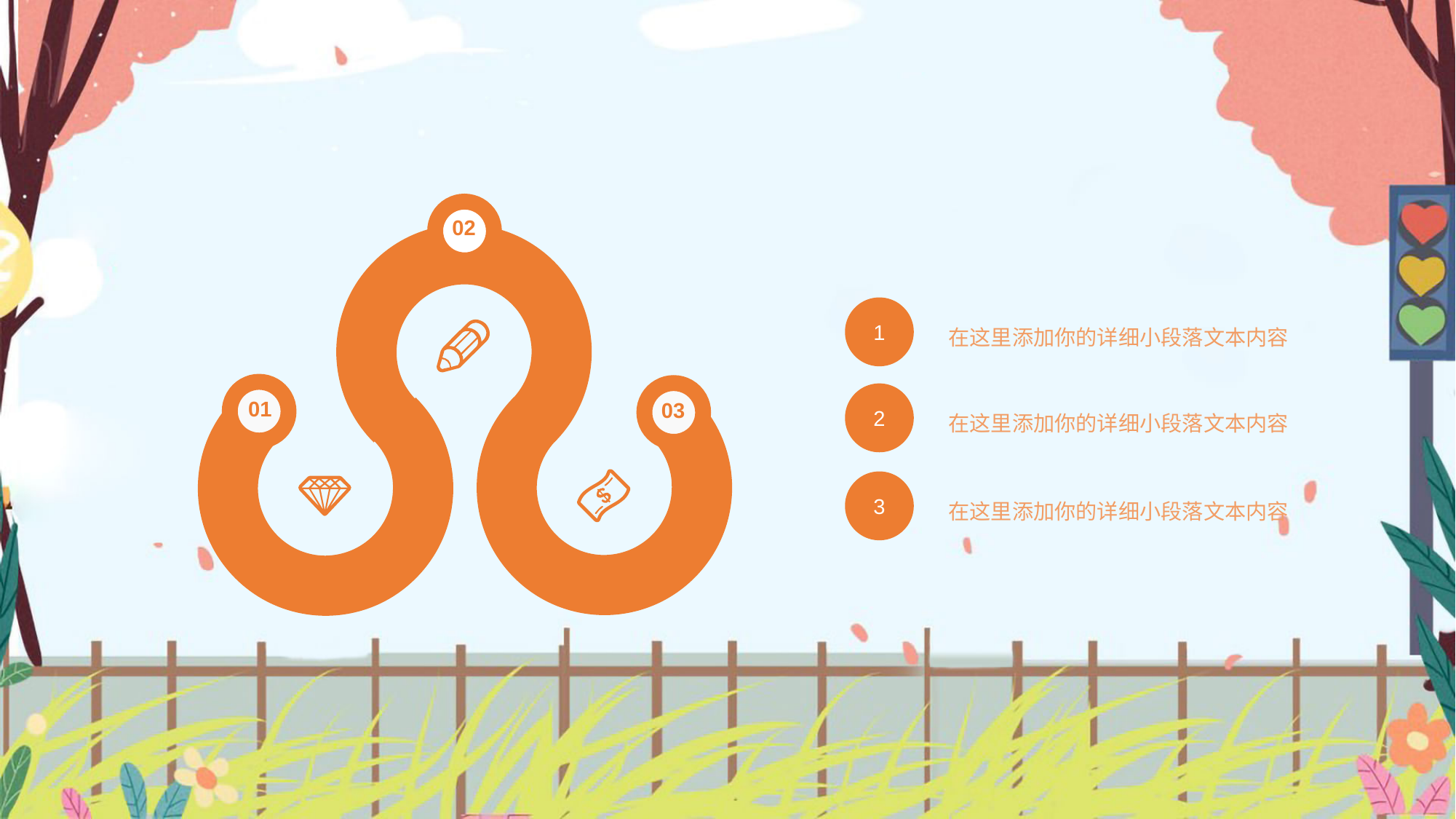

02

1
在这里添加你的详细小段落文本内容

01

03
2
在这里添加你的详细小段落文本内容

3

在这里添加你的详细小段落文本内容